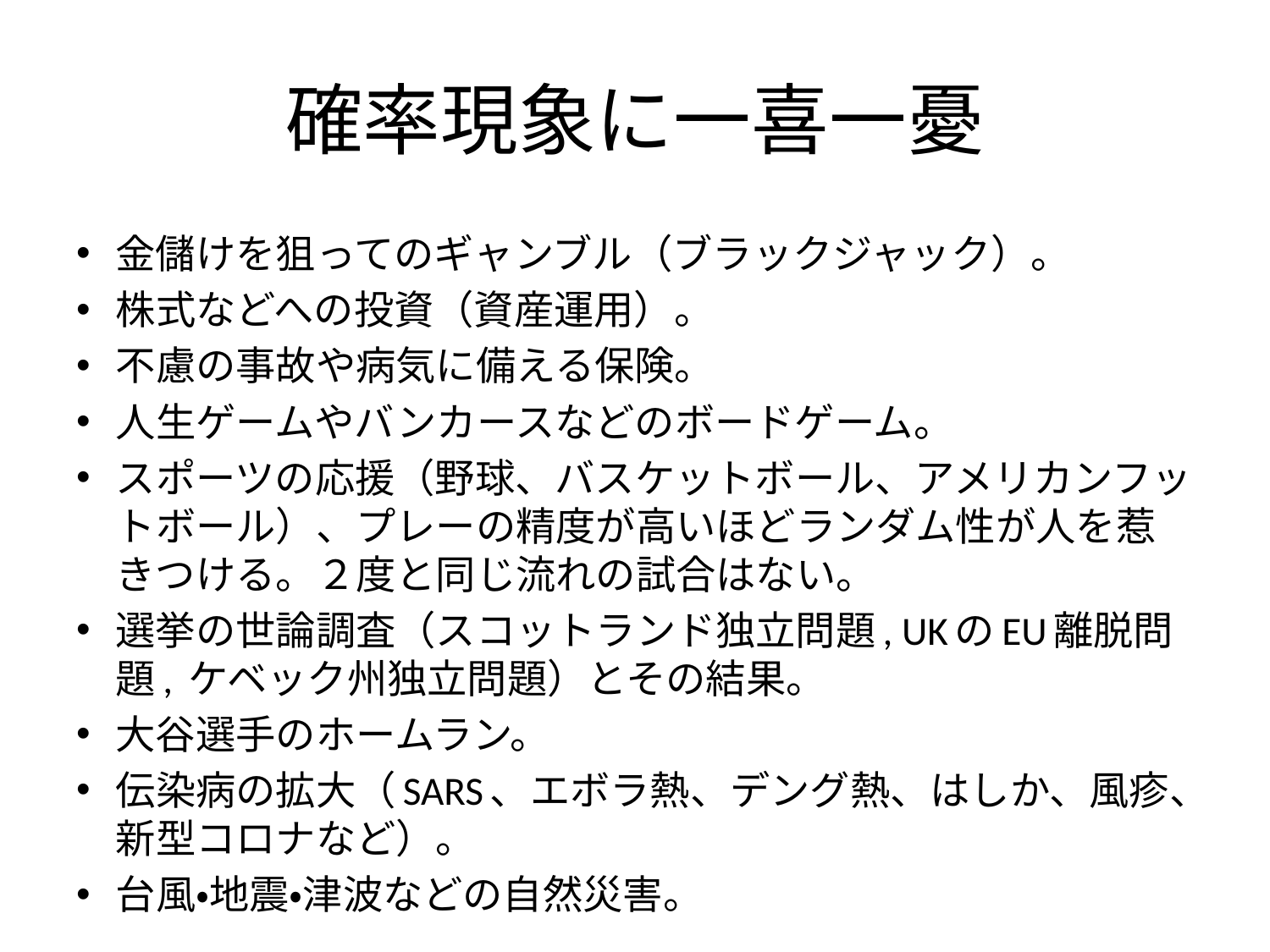

# 確率現象に一喜一憂
金儲けを狙ってのギャンブル（ブラックジャック）。
株式などへの投資（資産運用）。
不慮の事故や病気に備える保険。
人生ゲームやバンカースなどのボードゲーム。
スポーツの応援（野球、バスケットボール、アメリカンフットボール）、プレーの精度が高いほどランダム性が人を惹きつける。２度と同じ流れの試合はない。
選挙の世論調査（スコットランド独立問題, UKのEU離脱問題, ケベック州独立問題）とその結果。
大谷選手のホームラン。
伝染病の拡大（SARS、エボラ熱、デング熱、はしか、風疹、新型コロナなど）。
台風・地震・津波などの自然災害。